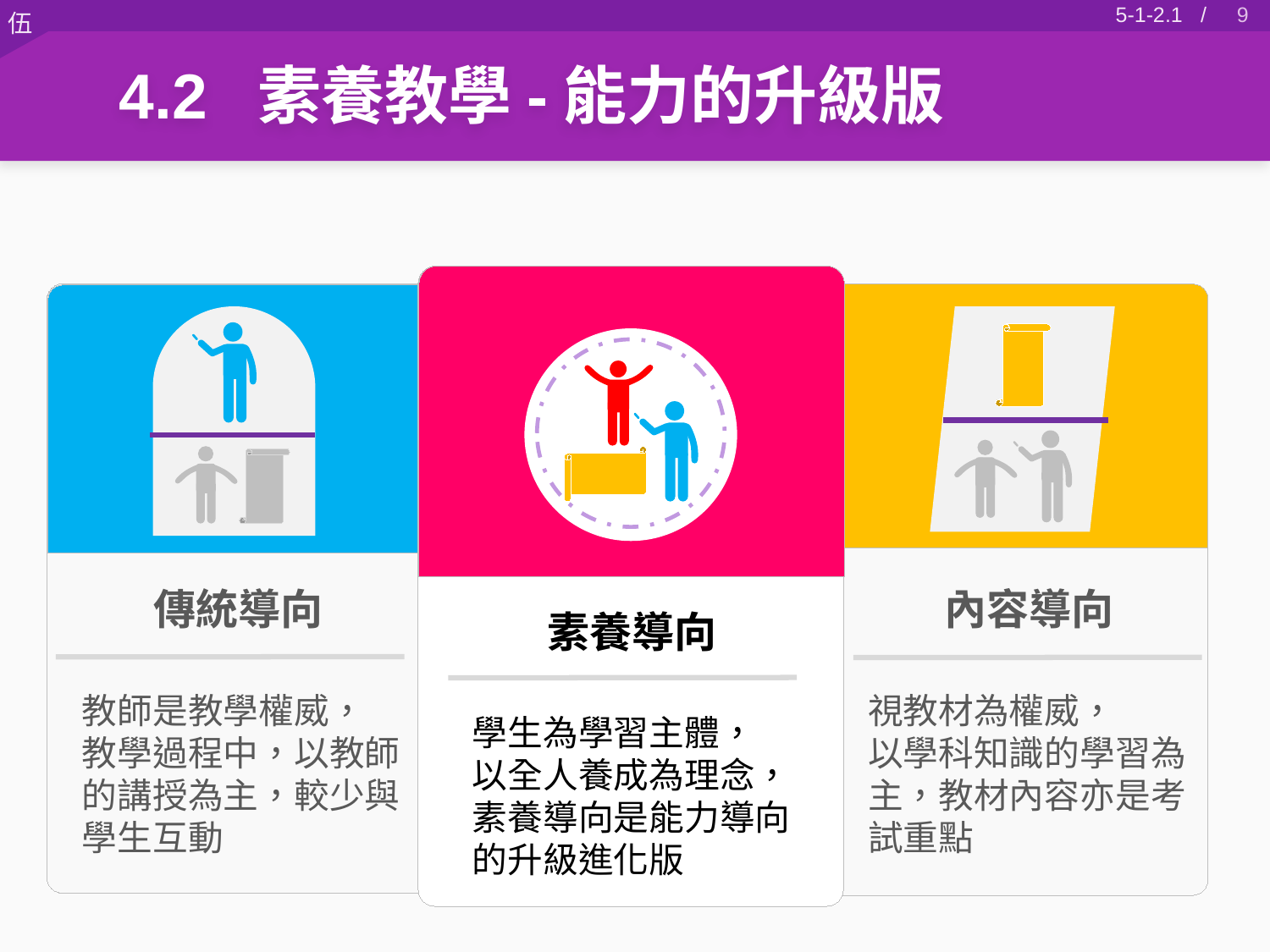

9
5-1-2.1   /
4.2  素養教學-能力的升級版

素養導向
學生為學習主體，
以全人養成為理念，素養導向是能力導向的升級進化版

傳統導向
教師是教學權威，
教學過程中，以教師的講授為主，較少與學生互動

內容導向
視教材為權威，
以學科知識的學習為主，教材內容亦是考試重點